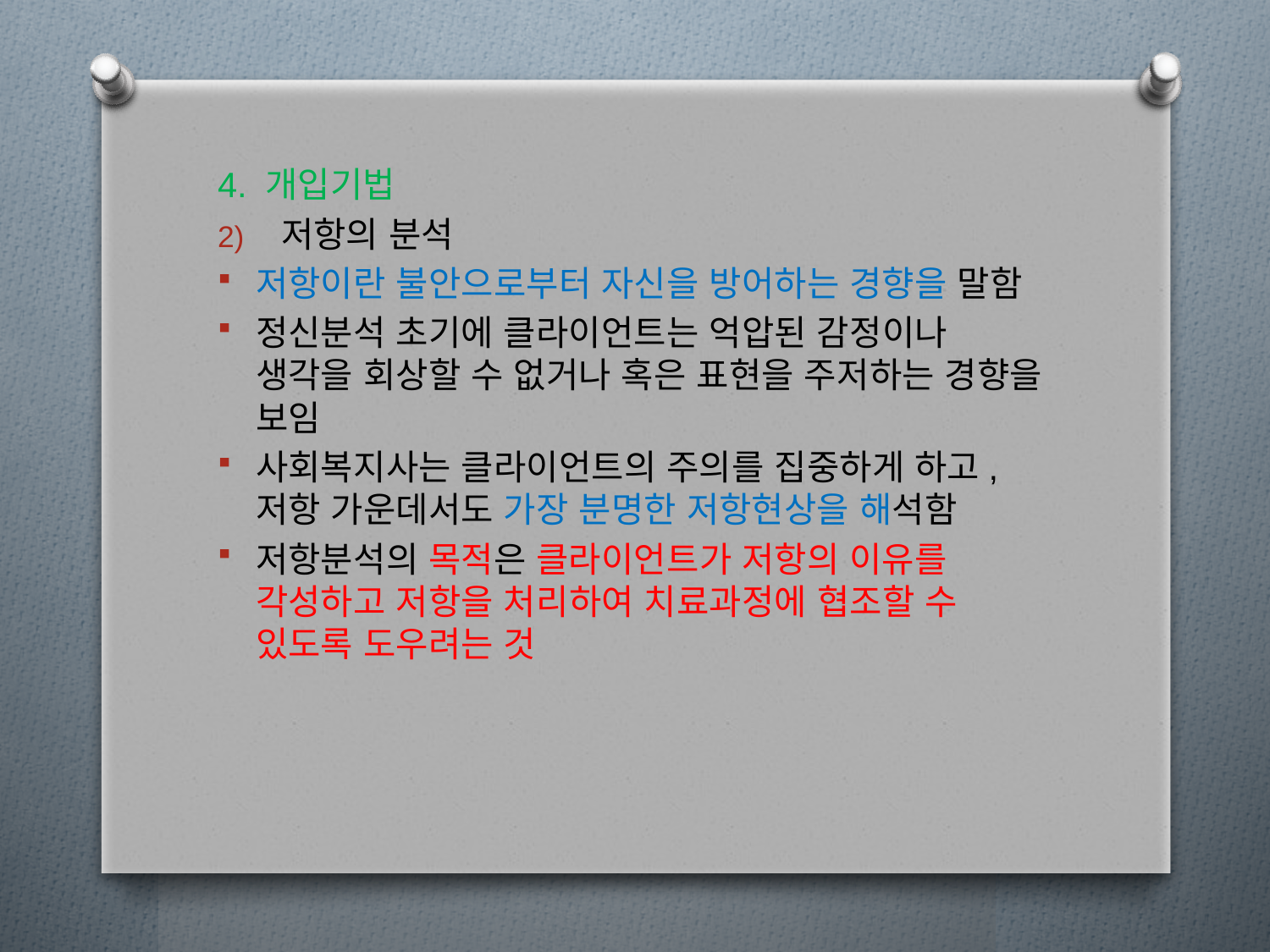

4. 개입기법
저항의 분석
저항이란 불안으로부터 자신을 방어하는 경향을 말함
정신분석 초기에 클라이언트는 억압된 감정이나 생각을 회상할 수 없거나 혹은 표현을 주저하는 경향을 보임
사회복지사는 클라이언트의 주의를 집중하게 하고, 저항 가운데서도 가장 분명한 저항현상을 해석함
저항분석의 목적은 클라이언트가 저항의 이유를 각성하고 저항을 처리하여 치료과정에 협조할 수 있도록 도우려는 것